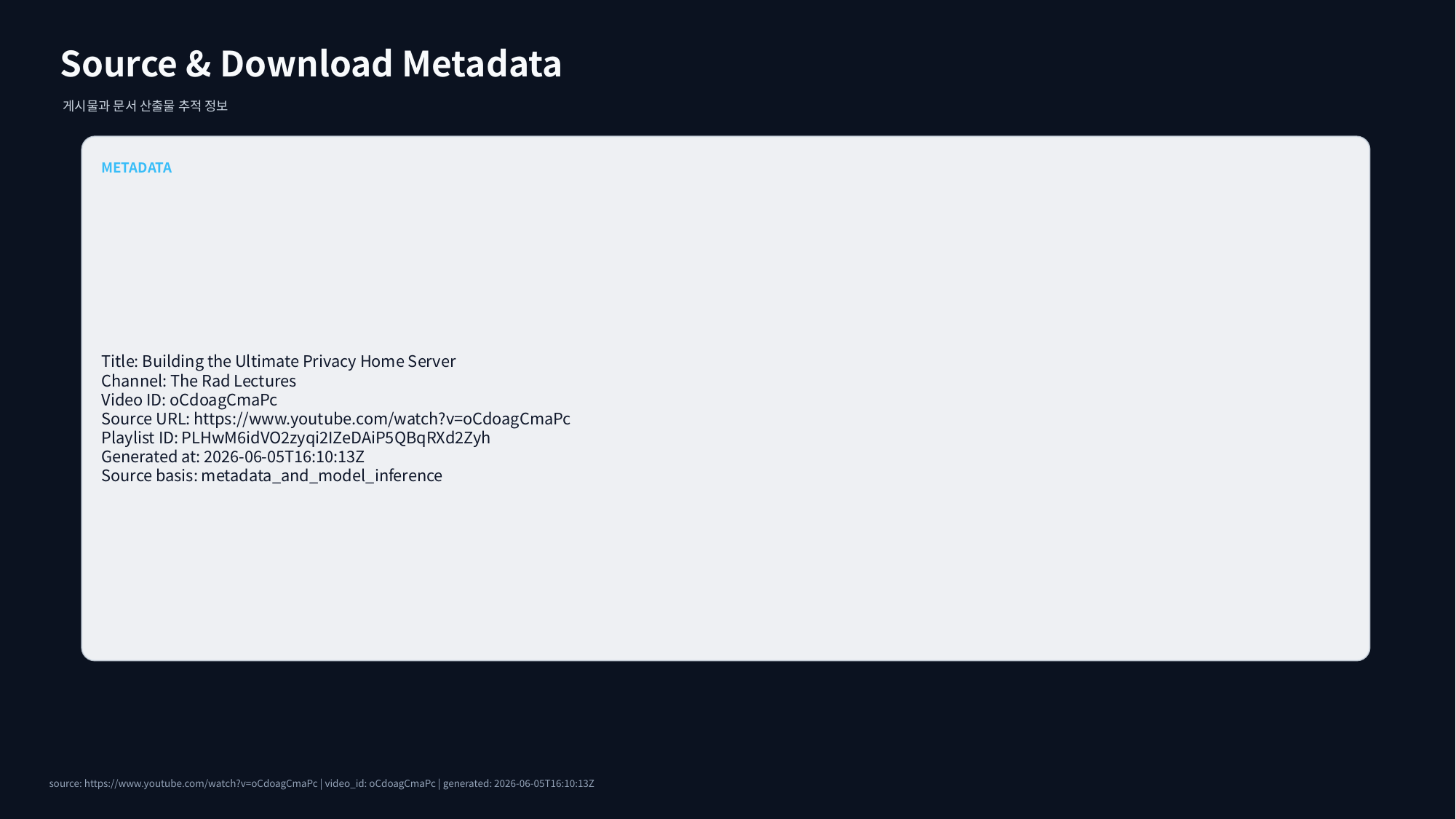

Source & Download Metadata
게시물과 문서 산출물 추적 정보

METADATA
Title: Building the Ultimate Privacy Home Server
Channel: The Rad Lectures
Video ID: oCdoagCmaPc
Source URL: https://www.youtube.com/watch?v=oCdoagCmaPc
Playlist ID: PLHwM6idVO2zyqi2IZeDAiP5QBqRXd2Zyh
Generated at: 2026-06-05T16:10:13Z
Source basis: metadata_and_model_inference
source: https://www.youtube.com/watch?v=oCdoagCmaPc | video_id: oCdoagCmaPc | generated: 2026-06-05T16:10:13Z